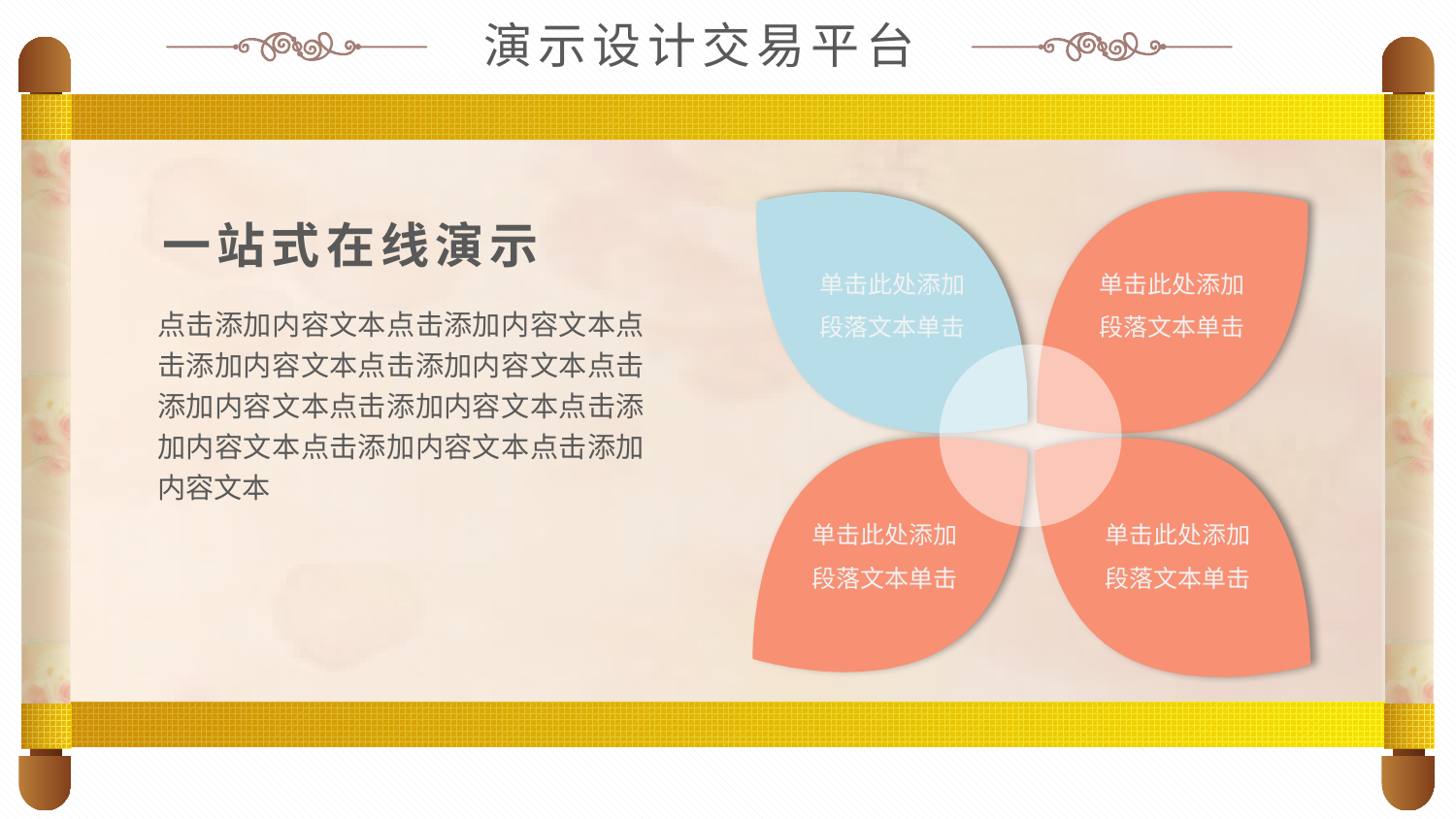

演示设计交易平台

单击此处添加段落文本单击
单击此处添加段落文本单击

单击此处添加段落文本单击
单击此处添加段落文本单击
一站式在线演示
点击添加内容文本点击添加内容文本点击添加内容文本点击添加内容文本点击添加内容文本点击添加内容文本点击添加内容文本点击添加内容文本点击添加内容文本